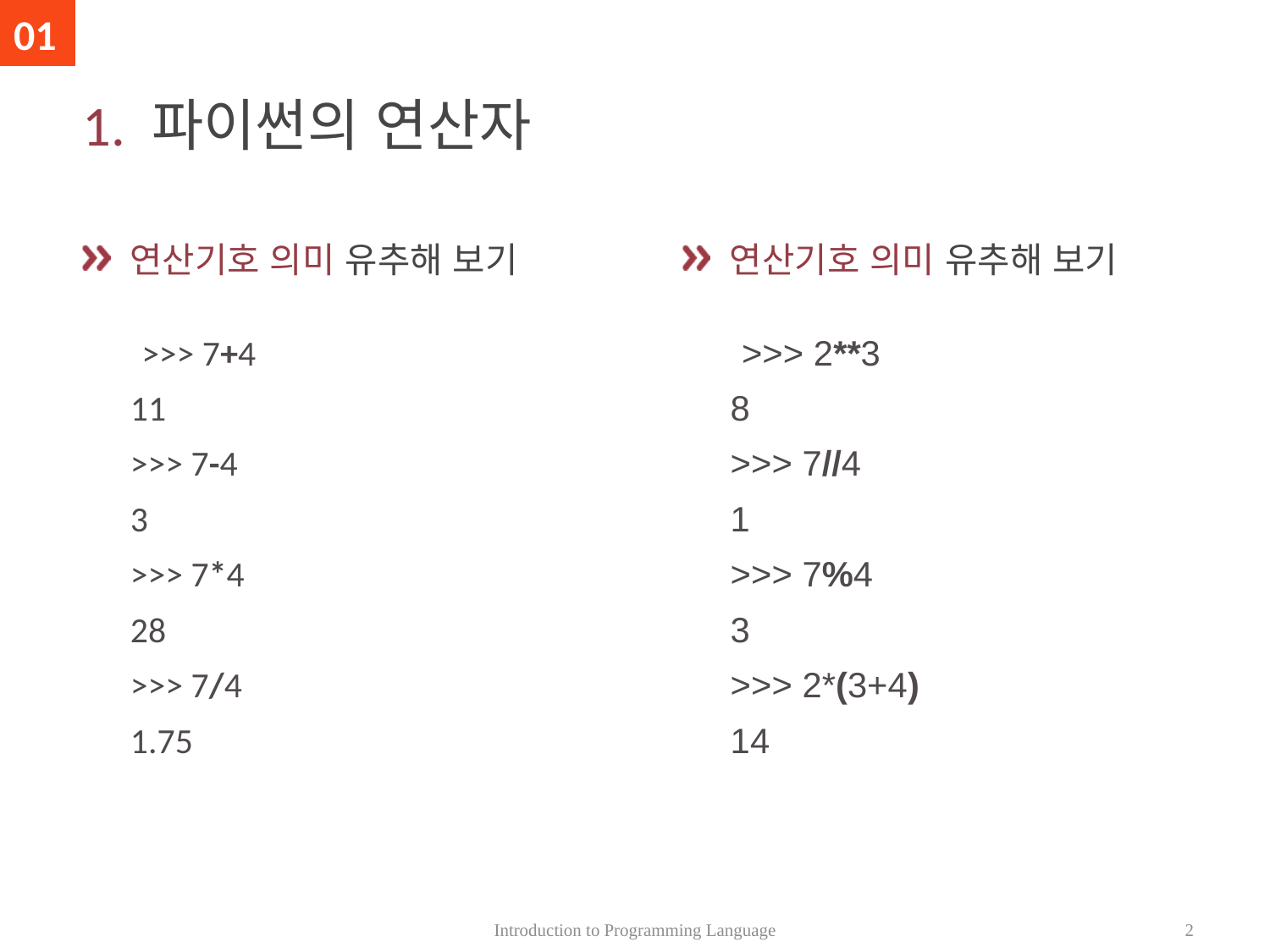

01
# 1. 파이썬의 연산자
 연산기호 의미 유추해 보기
  >>> 7+4
11
>>> 7-4
3
>>> 7*4
28
>>> 7/4
1.75
 연산기호 의미 유추해 보기
  >>> 2**3
8
>>> 7//4
1
>>> 7%4
3
>>> 2*(3+4)
14
Introduction to Programming Language
2